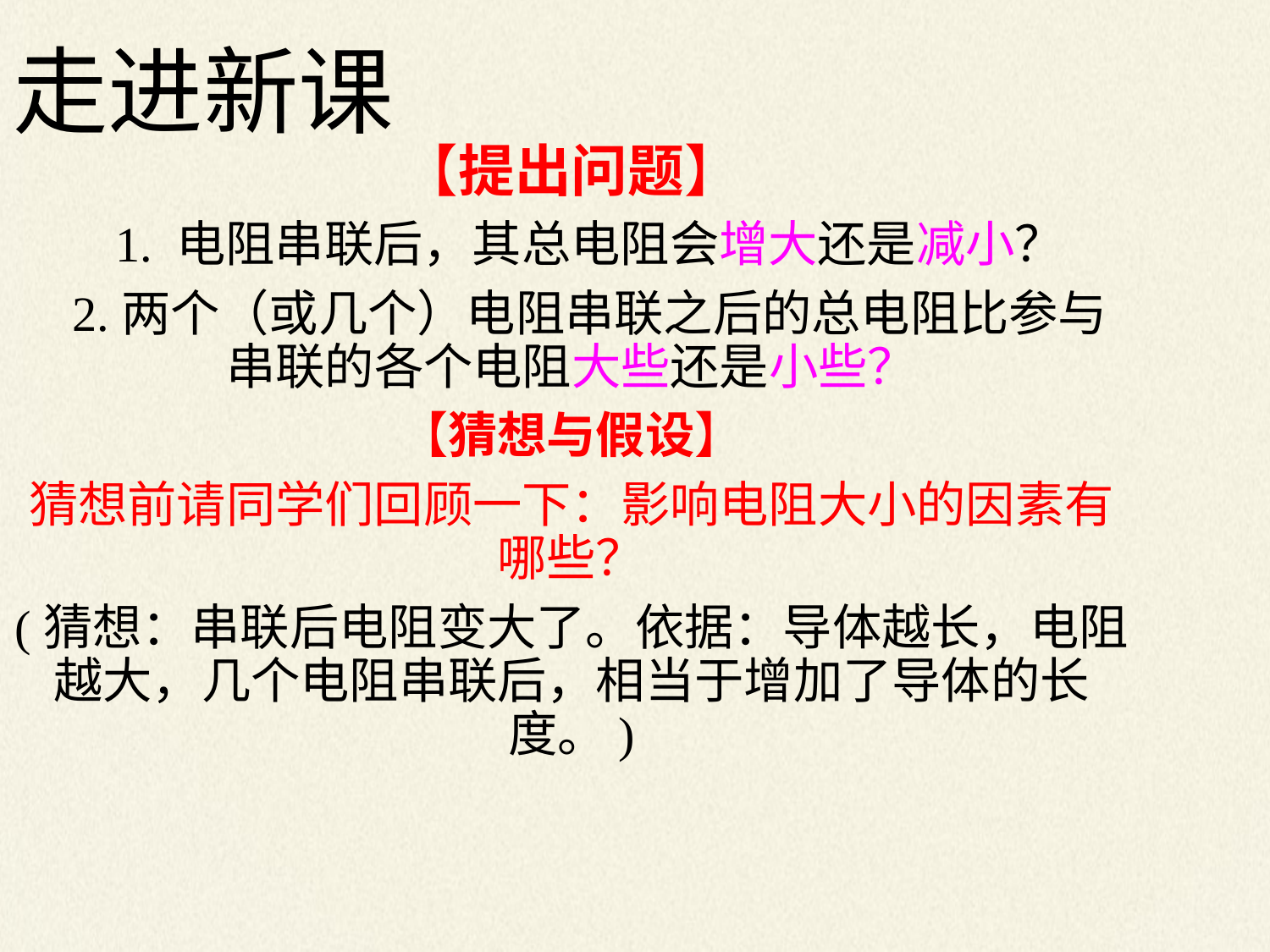

走进新课
【提出问题】
   1. 电阻串联后，其总电阻会增大还是减小？
   2.两个（或几个）电阻串联之后的总电阻比参与串联的各个电阻大些还是小些？
【猜想与假设】
猜想前请同学们回顾一下：影响电阻大小的因素有哪些？
(猜想：串联后电阻变大了。依据：导体越长，电阻越大，几个电阻串联后，相当于增加了导体的长度。)